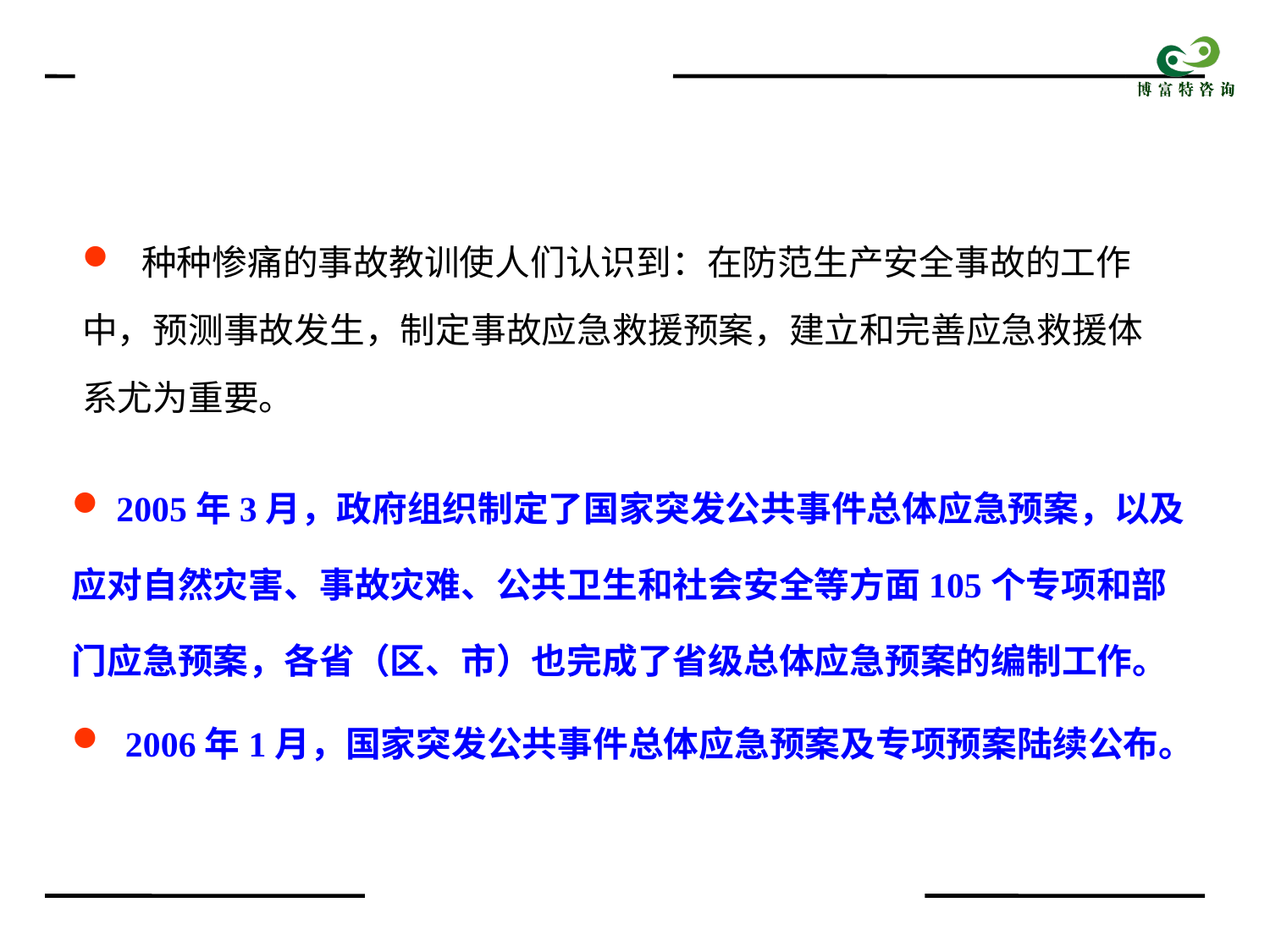

种种惨痛的事故教训使人们认识到：在防范生产安全事故的工作中，预测事故发生，制定事故应急救援预案，建立和完善应急救援体系尤为重要。
 2005年3月，政府组织制定了国家突发公共事件总体应急预案，以及应对自然灾害、事故灾难、公共卫生和社会安全等方面105个专项和部门应急预案，各省（区、市）也完成了省级总体应急预案的编制工作。
  2006年1月，国家突发公共事件总体应急预案及专项预案陆续公布。